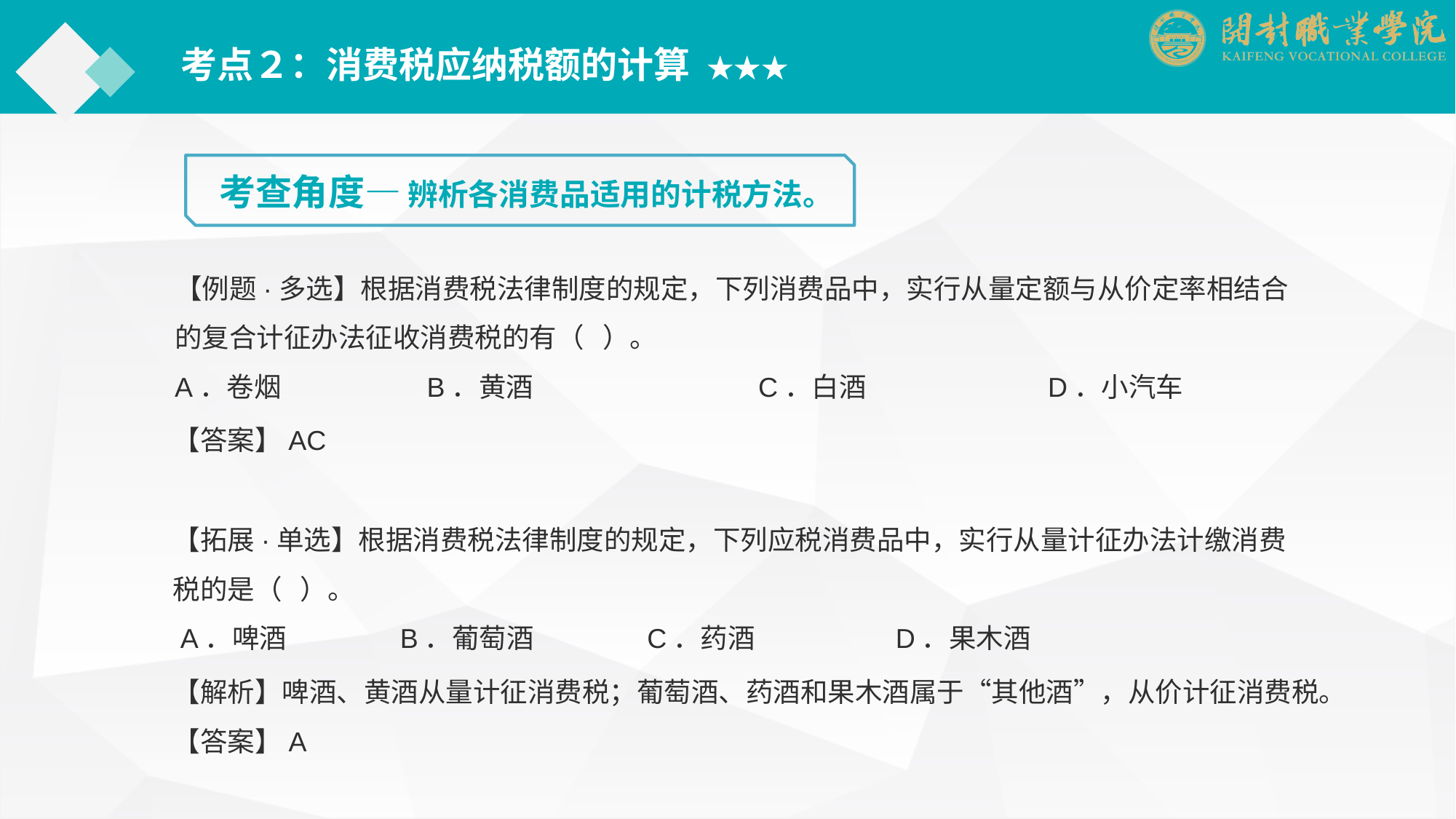

考点２：消费税应纳税额的计算  ★★★

考查角度— 辨析各消费品适用的计税方法。
【例题·多选】根据消费税法律制度的规定，下列消费品中，实行从量定额与从价定率相结合的复合计征办法征收消费税的有（   ）。
A．卷烟		　B．黄酒　　　　　　　　C．白酒		D．小汽车
【答案】AC
【拓展·单选】根据消费税法律制度的规定，下列应税消费品中，实行从量计征办法计缴消费税的是（   ）。
 A．啤酒  　　　  B．葡萄酒  　　　  C．药酒 　　　　   D．果木酒
【解析】啤酒、黄酒从量计征消费税；葡萄酒、药酒和果木酒属于“其他酒”，从价计征消费税。
【答案】A